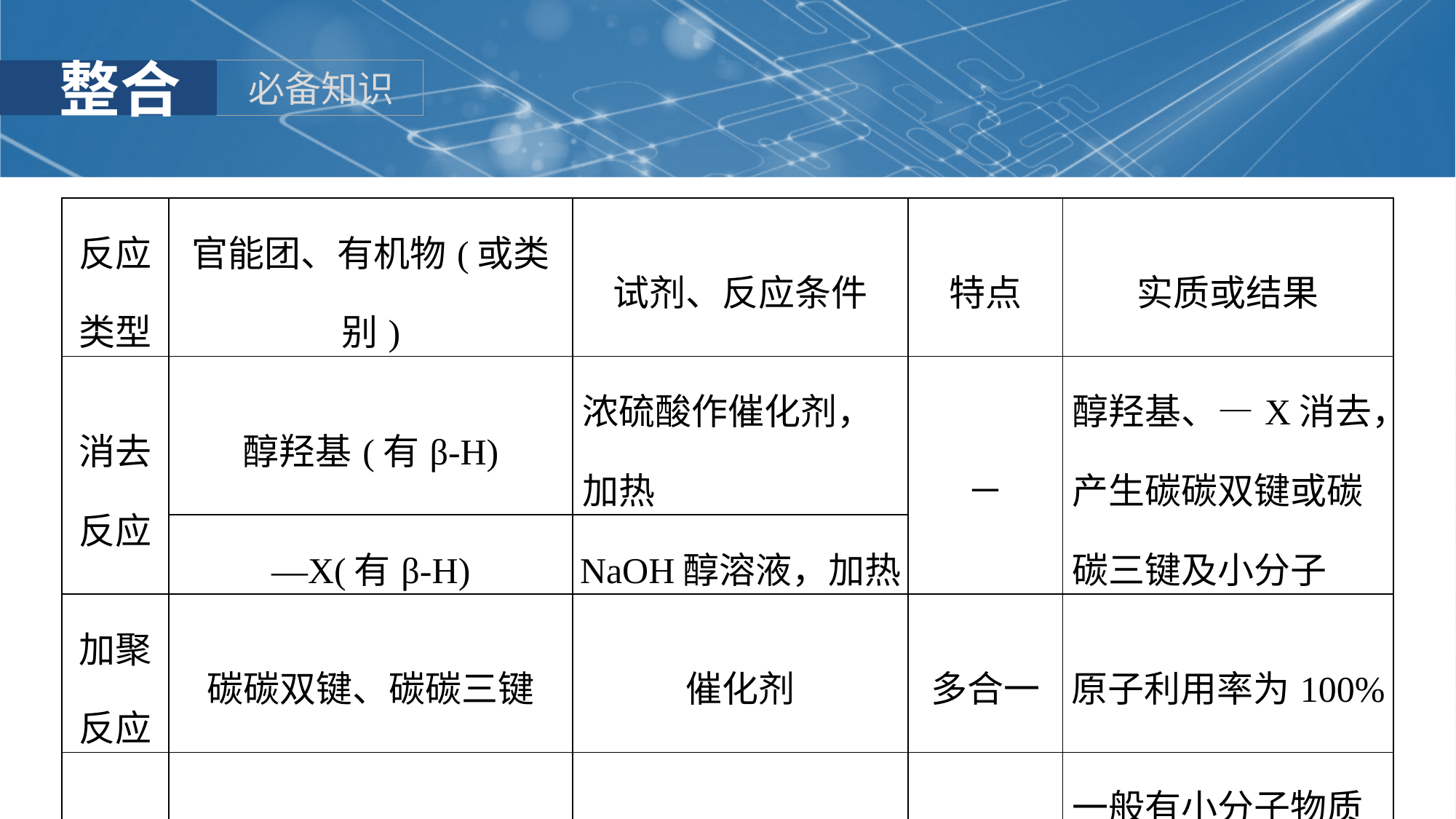

| 反应类型 | 官能团、有机物(或类别) | 试剂、反应条件 | 特点 | 实质或结果 |
| --- | --- | --- | --- | --- |
| 消去反应 | 醇羟基(有β-H) | 浓硫酸作催化剂， 加热 | － | 醇羟基、—X消去，产生碳碳双键或碳碳三键及小分子 |
|  | —X(有β-H) | NaOH醇溶液，加热 |  |  |
| 加聚反应 | 碳碳双键、碳碳三键 | 催化剂 | 多合一 | 原子利用率为100% |
| 缩聚反应 | 含有两个或两个以上能发生缩聚反应的官能团 | 催化剂 | 多合一 | 一般有小分子物质(H2O、HX等)生成 |